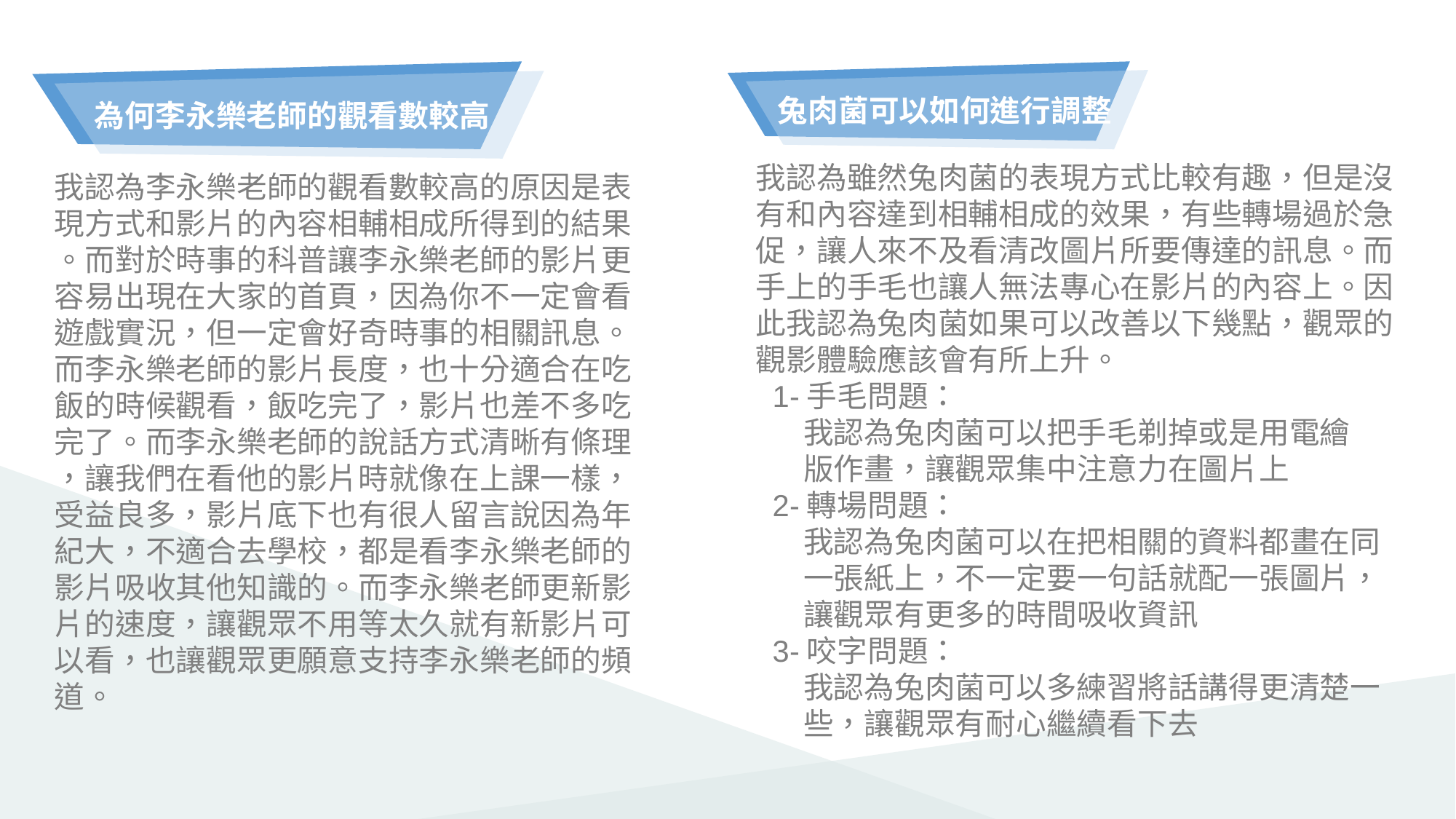

兔肉菌可以如何進行調整

   為何李永樂老師的觀看數較高
我認為雖然兔肉菌的表現方式比較有趣，但是沒有和內容達到相輔相成的效果，有些轉場過於急促，讓人來不及看清改圖片所要傳達的訊息。而手上的手毛也讓人無法專心在影片的內容上。因此我認為兔肉菌如果可以改善以下幾點，觀眾的觀影體驗應該會有所上升。
  1-手毛問題：
      我認為兔肉菌可以把手毛剃掉或是用電繪
      版作畫，讓觀眾集中注意力在圖片上
  2-轉場問題：
      我認為兔肉菌可以在把相關的資料都畫在同
      一張紙上，不一定要一句話就配一張圖片，
      讓觀眾有更多的時間吸收資訊
  3-咬字問題：
      我認為兔肉菌可以多練習將話講得更清楚一
      些，讓觀眾有耐心繼續看下去
我認為李永樂老師的觀看數較高的原因是表現方式和影片的內容相輔相成所得到的結果
。而對於時事的科普讓李永樂老師的影片更容易出現在大家的首頁，因為你不一定會看遊戲實況，但一定會好奇時事的相關訊息。而李永樂老師的影片長度，也十分適合在吃飯的時候觀看，飯吃完了，影片也差不多吃完了。而李永樂老師的說話方式清晰有條理
，讓我們在看他的影片時就像在上課一樣，受益良多，影片底下也有很人留言說因為年紀大，不適合去學校，都是看李永樂老師的影片吸收其他知識的。而李永樂老師更新影片的速度，讓觀眾不用等太久就有新影片可以看，也讓觀眾更願意支持李永樂老師的頻道。